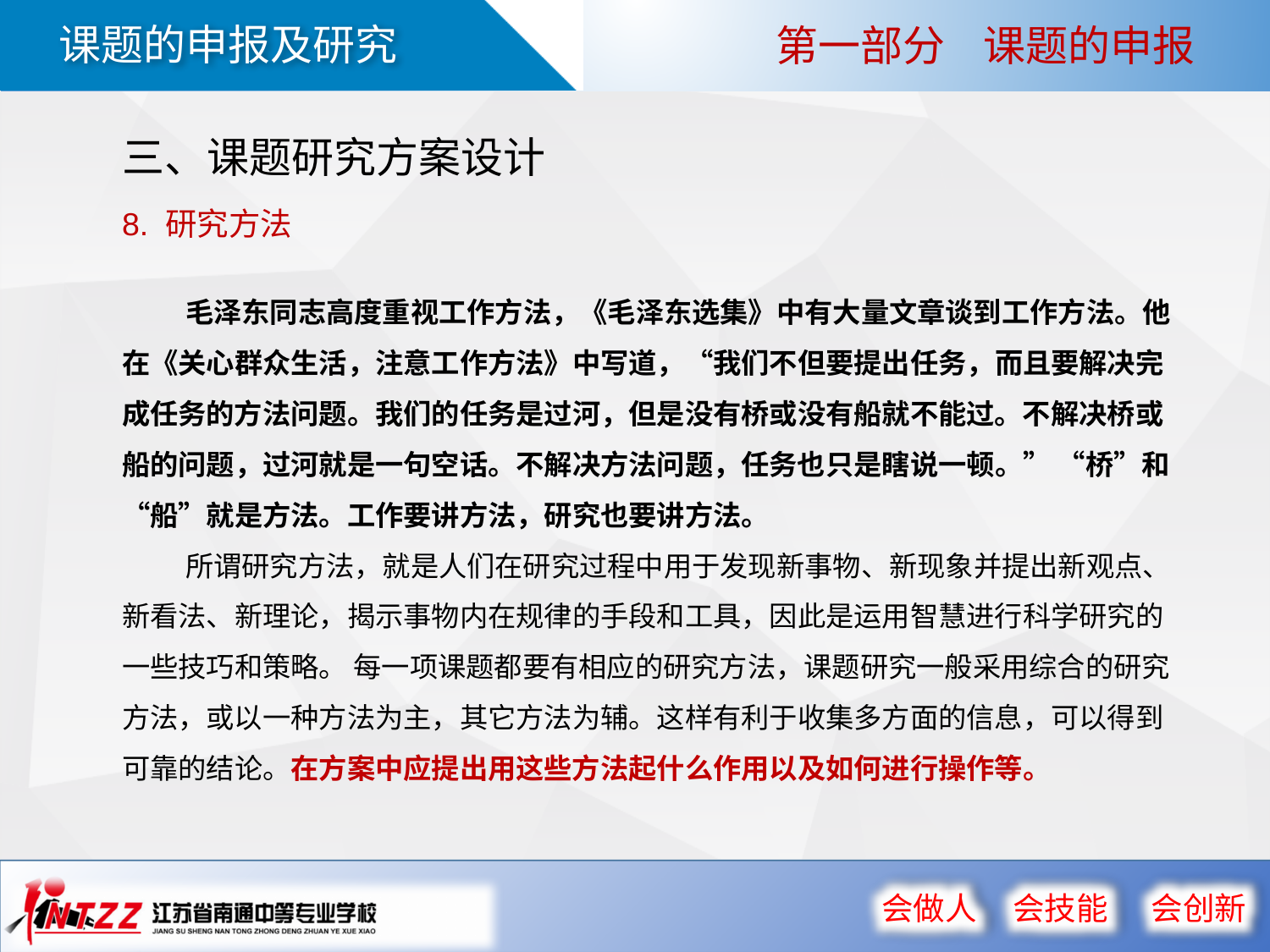

第一部分    课题的申报
三、课题研究方案设计
8. 研究方法
毛泽东同志高度重视工作方法，《毛泽东选集》中有大量文章谈到工作方法。他在《关心群众生活，注意工作方法》中写道，“我们不但要提出任务，而且要解决完成任务的方法问题。我们的任务是过河，但是没有桥或没有船就不能过。不解决桥或船的问题，过河就是一句空话。不解决方法问题，任务也只是瞎说一顿。” “桥”和“船”就是方法。工作要讲方法，研究也要讲方法。
所谓研究方法，就是人们在研究过程中用于发现新事物、新现象并提出新观点、新看法、新理论，揭示事物内在规律的手段和工具，因此是运用智慧进行科学研究的一些技巧和策略。 每一项课题都要有相应的研究方法，课题研究一般采用综合的研究方法，或以一种方法为主，其它方法为辅。这样有利于收集多方面的信息，可以得到可靠的结论。在方案中应提出用这些方法起什么作用以及如何进行操作等。